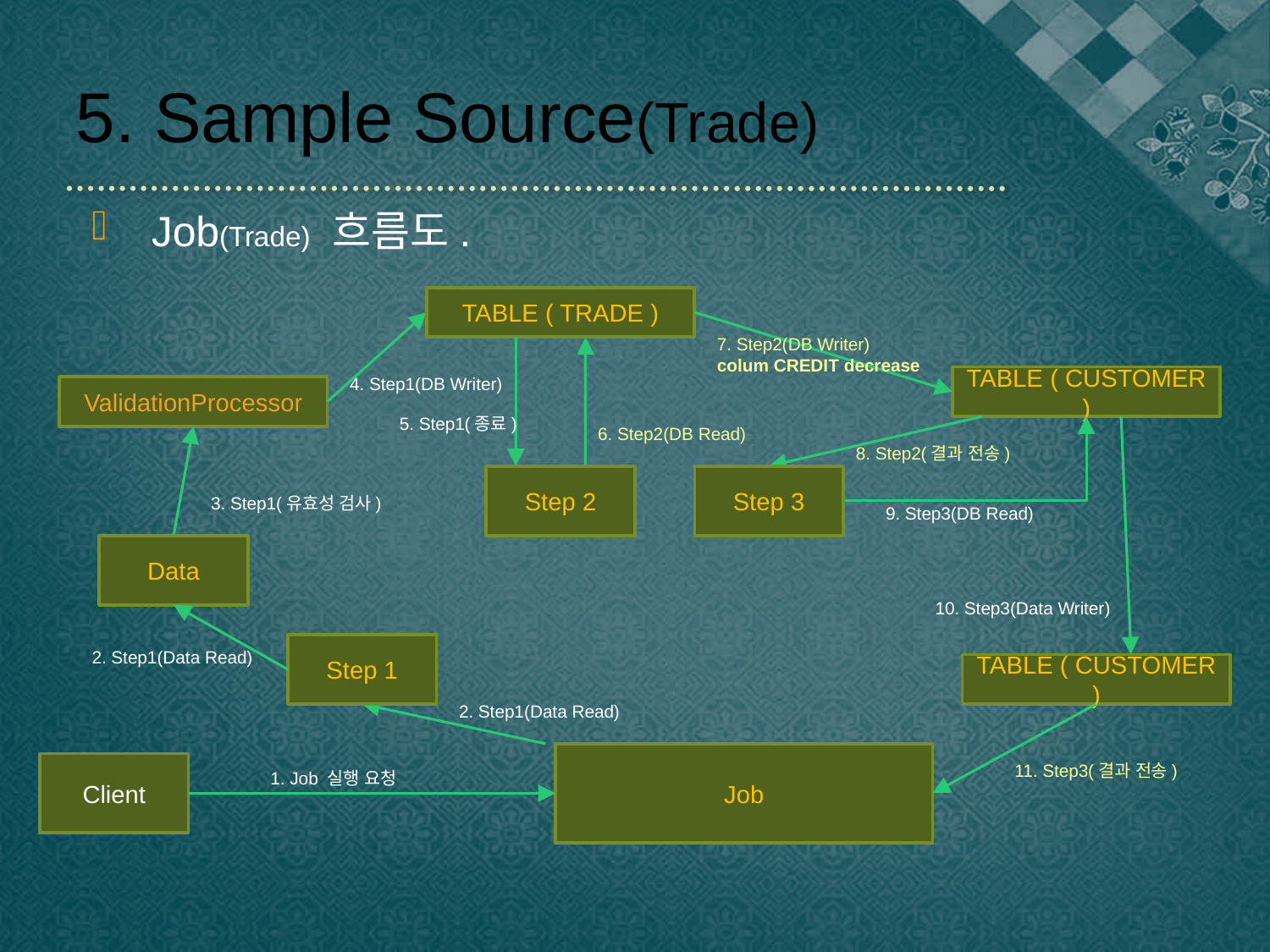

# 5. Sample Source(Trade)
 Job(Trade) 흐름도.

TABLE ( TRADE )
7. Step2(DB Writer)
colum CREDIT decrease
4. Step1(DB Writer)
TABLE ( CUSTOMER )
ValidationProcessor
5. Step1(종료)
6. Step2(DB Read)
8. Step2(결과 전송)
Step 2
Step 3
3. Step1(유효성 검사)
9. Step3(DB Read)
Data
10. Step3(Data Writer)
Step 1
2. Step1(Data Read)
TABLE ( CUSTOMER )
2. Step1(Data Read)
Job
Client
11. Step3(결과 전송)
1. Job 실행 요청